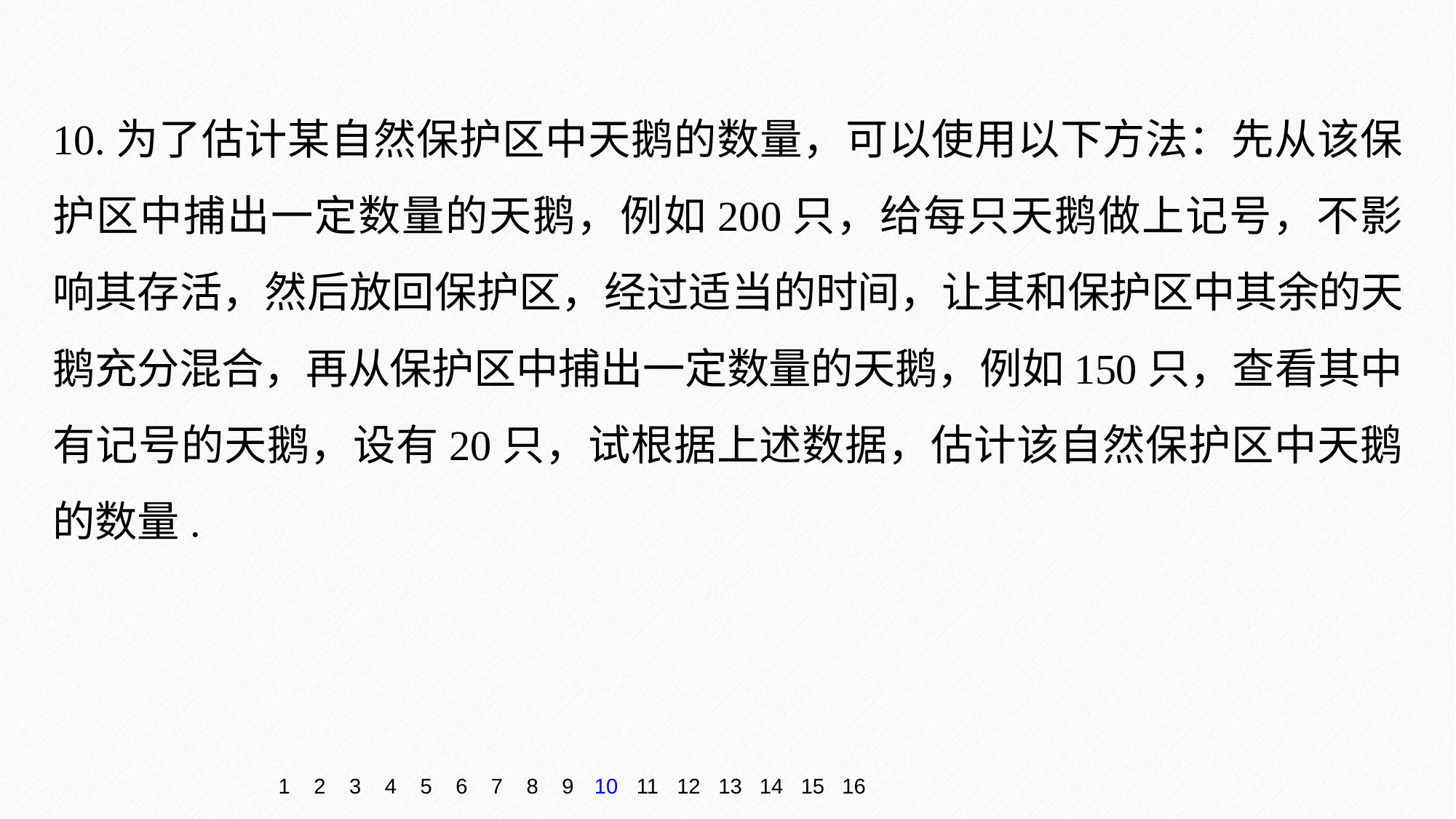

10.为了估计某自然保护区中天鹅的数量，可以使用以下方法：先从该保护区中捕出一定数量的天鹅，例如200只，给每只天鹅做上记号，不影响其存活，然后放回保护区，经过适当的时间，让其和保护区中其余的天鹅充分混合，再从保护区中捕出一定数量的天鹅，例如150只，查看其中有记号的天鹅，设有20只，试根据上述数据，估计该自然保护区中天鹅的数量.
1
2
3
4
5
6
7
8
9
10
11
12
13
14
15
16